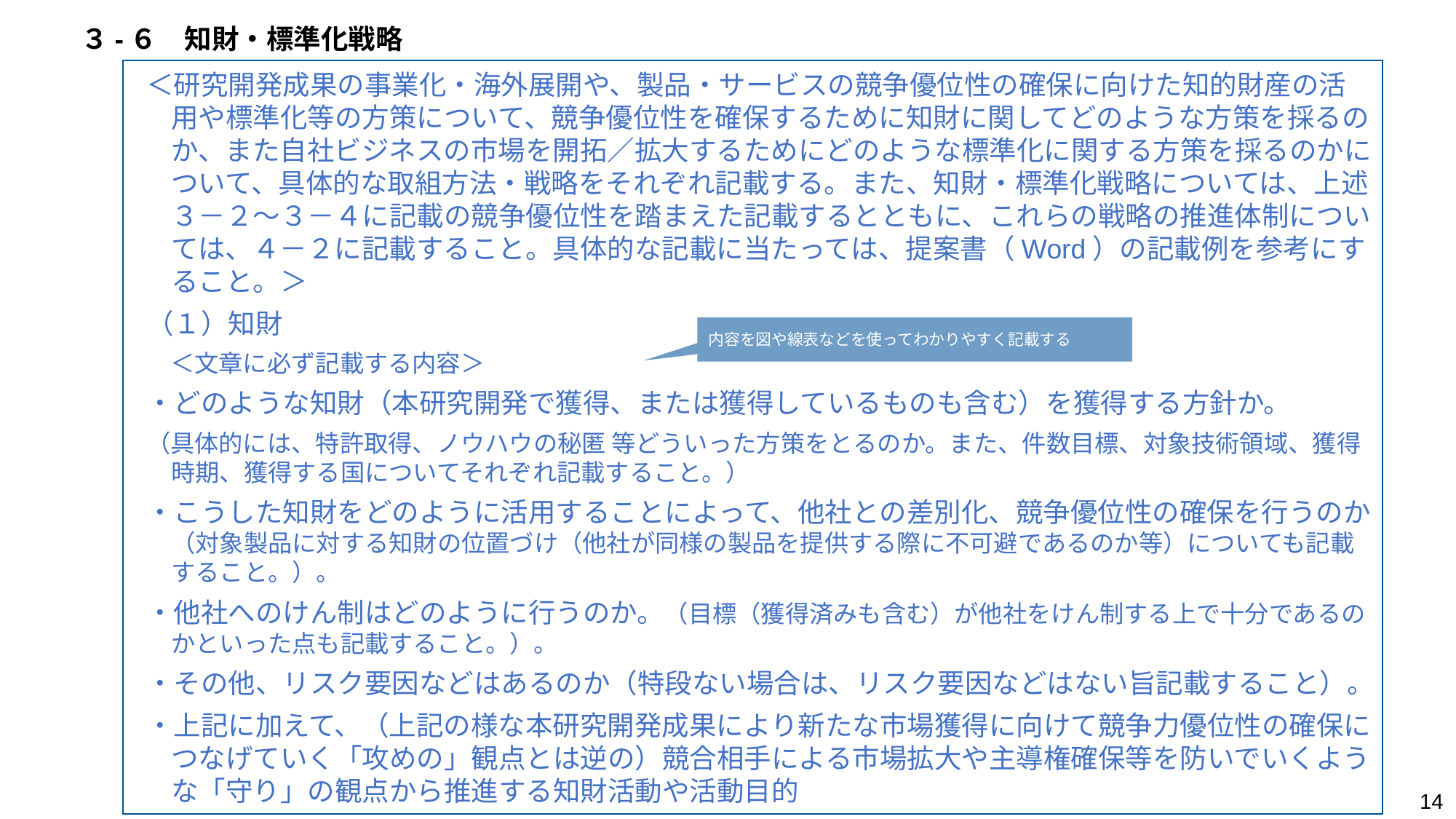

３-６　知財・標準化戦略

＜研究開発成果の事業化・海外展開や、製品・サービスの競争優位性の確保に向けた知的財産の活用や標準化等の方策について、競争優位性を確保するために知財に関してどのような方策を採るのか、また自社ビジネスの市場を開拓／拡大するためにどのような標準化に関する方策を採るのかについて、具体的な取組方法・戦略をそれぞれ記載する。また、知財・標準化戦略については、上述３－２～３－４に記載の競争優位性を踏まえた記載するとともに、これらの戦略の推進体制については、４－２に記載すること。具体的な記載に当たっては、提案書（Word）の記載例を参考にすること。＞
（１）知財
　＜文章に必ず記載する内容＞
・どのような知財（本研究開発で獲得、または獲得しているものも含む）を獲得する方針か。
（具体的には、特許取得、ノウハウの秘匿 等どういった方策をとるのか。また、件数目標、対象技術領域、獲得時期、獲得する国についてそれぞれ記載すること。）
・こうした知財をどのように活用することによって、他社との差別化、競争優位性の確保を行うのか（対象製品に対する知財の位置づけ（他社が同様の製品を提供する際に不可避であるのか等）についても記載すること。）。
・他社へのけん制はどのように行うのか。（目標（獲得済みも含む）が他社をけん制する上で十分であるのかといった点も記載すること。）。
・その他、リスク要因などはあるのか（特段ない場合は、リスク要因などはない旨記載すること）。
・上記に加えて、（上記の様な本研究開発成果により新たな市場獲得に向けて競争力優位性の確保につなげていく「攻めの」観点とは逆の）競合相手による市場拡大や主導権確保等を防いでいくような「守り」の観点から推進する知財活動や活動目的
内容を図や線表などを使ってわかりやすく記載する